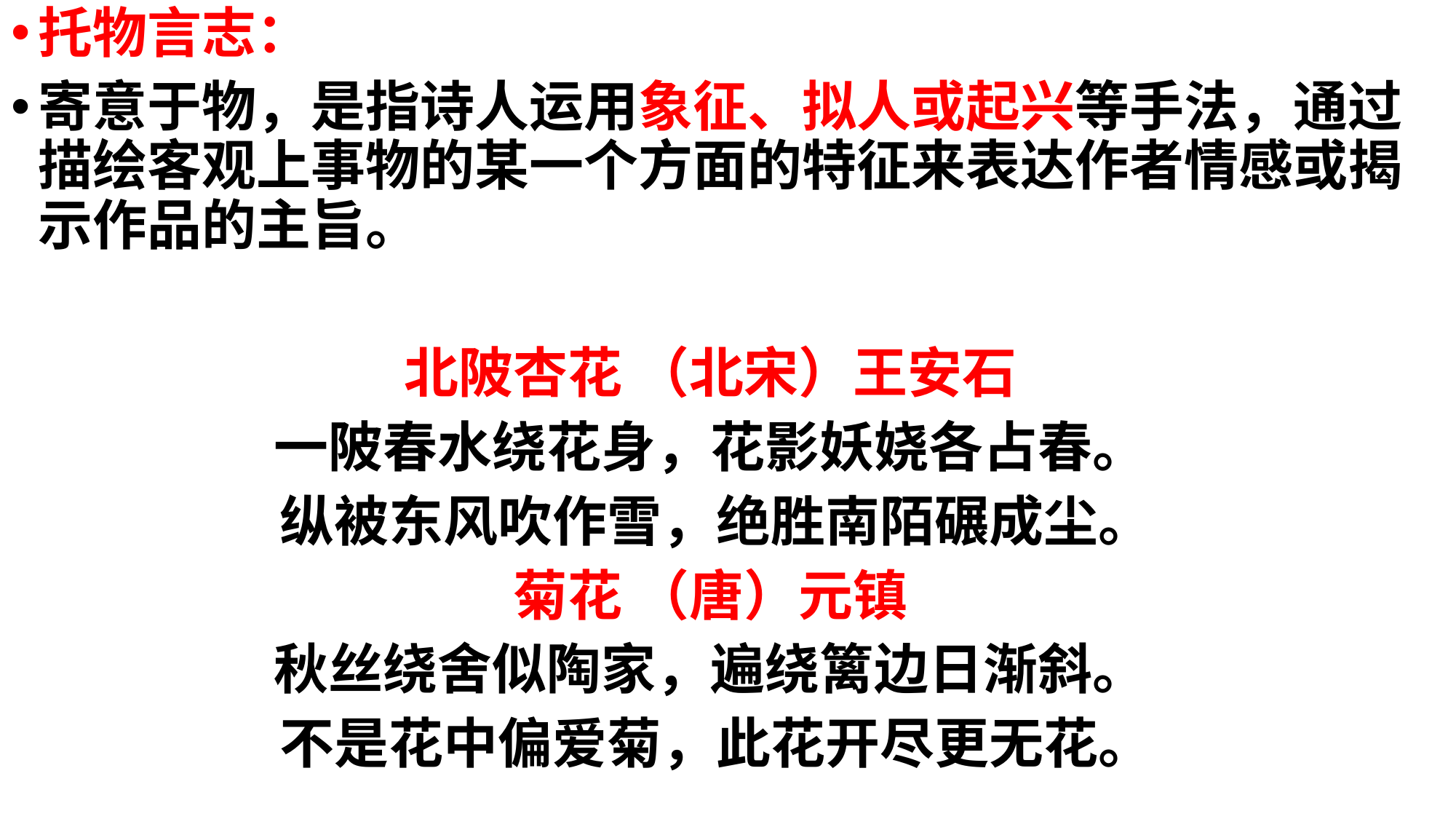

托物言志：
寄意于物，是指诗人运用象征、拟人或起兴等手法，通过描绘客观上事物的某一个方面的特征来表达作者情感或揭示作品的主旨。

北陂杏花 （北宋）王安石
一陂春水绕花身，花影妖娆各占春。
纵被东风吹作雪，绝胜南陌碾成尘。
菊花 （唐）元镇
秋丝绕舍似陶家，遍绕篱边日渐斜。
不是花中偏爱菊，此花开尽更无花。